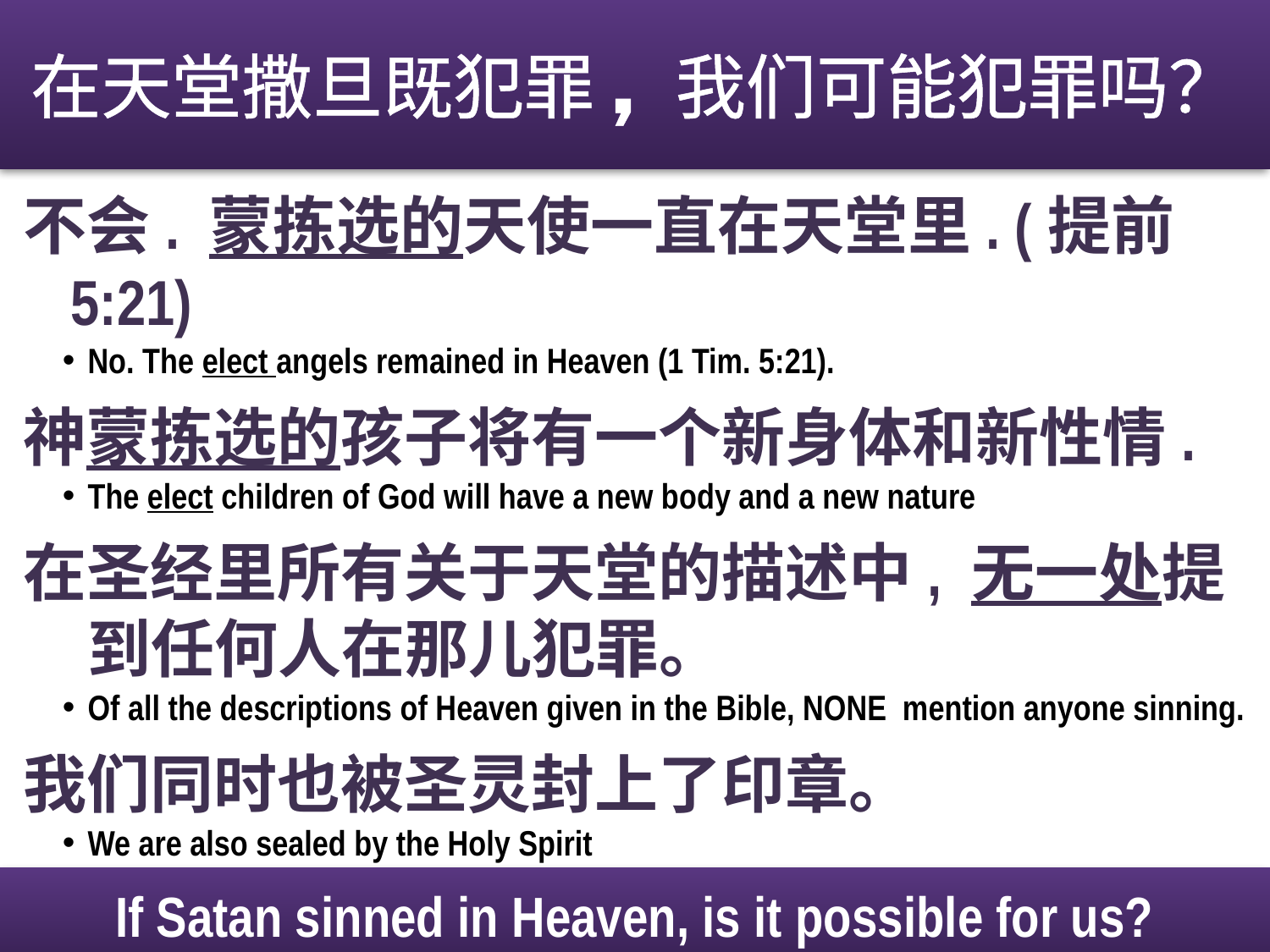

在天堂撒旦既犯罪, 我们可能犯罪吗？
不会. 蒙拣选的天使一直在天堂里. (提前5:21)
No. The elect angels remained in Heaven (1 Tim. 5:21).

神蒙拣选的孩子将有一个新身体和新性情.
The elect children of God will have a new body and a new nature

在圣经里所有关于天堂的描述中, 无一处提到任何人在那儿犯罪。
Of all the descriptions of Heaven given in the Bible, NONE  mention anyone sinning.

我们同时也被圣灵封上了印章。
We are also sealed by the Holy Spirit
If Satan sinned in Heaven, is it possible for us?